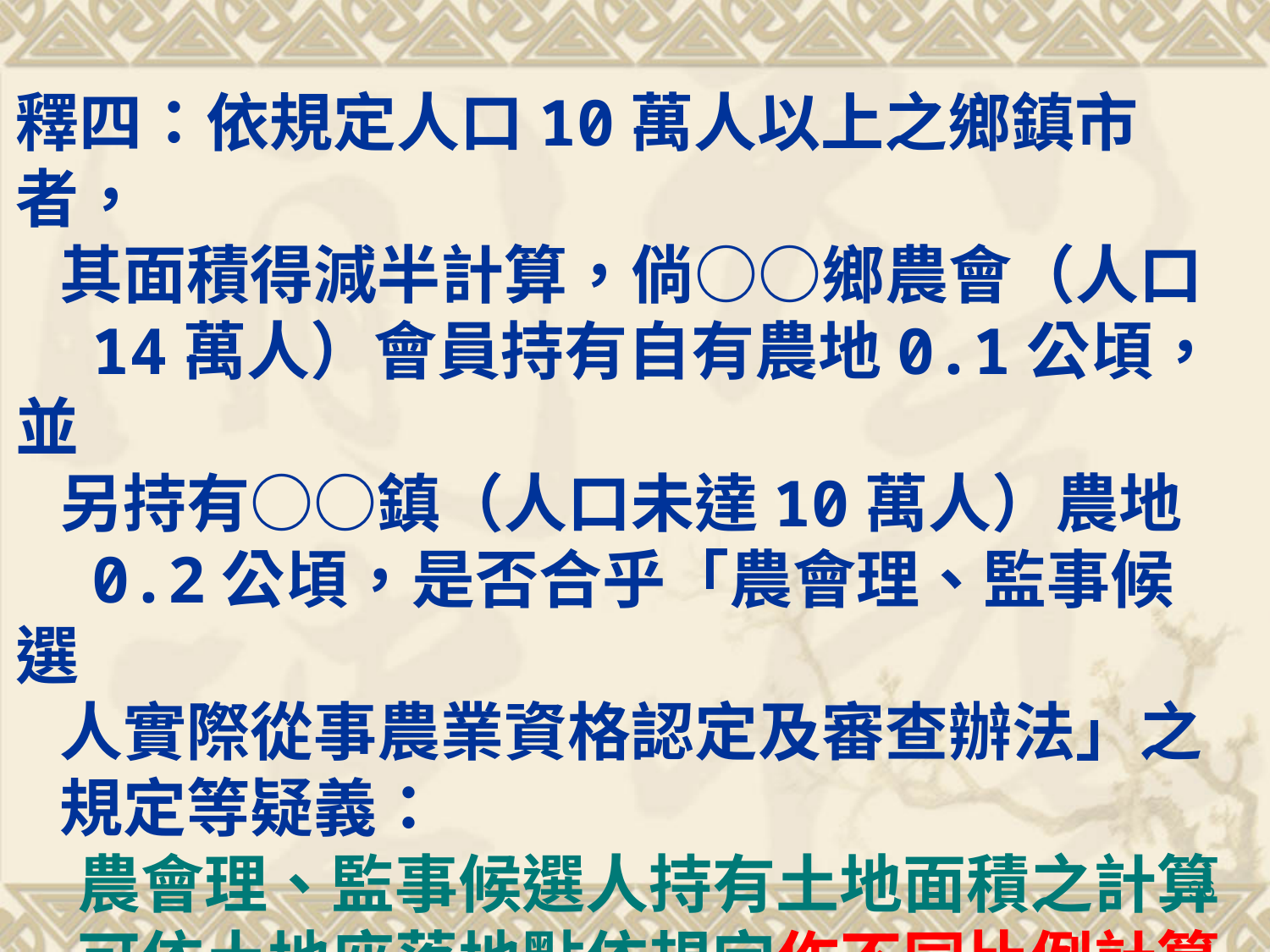

釋四：依規定人口10萬人以上之鄉鎮市者，
  其面積得減半計算，倘○○鄉農會（人口
  14萬人）會員持有自有農地0.1公頃，並
  另持有○○鎮（人口未達10萬人）農地
  0.2公頃，是否合乎「農會理、監事候選
  人實際從事農業資格認定及審查辦法」之
  規定等疑義：
農會理、監事候選人持有土地面積之計算可依土地座落地點依規定作不同比例計算之。
96